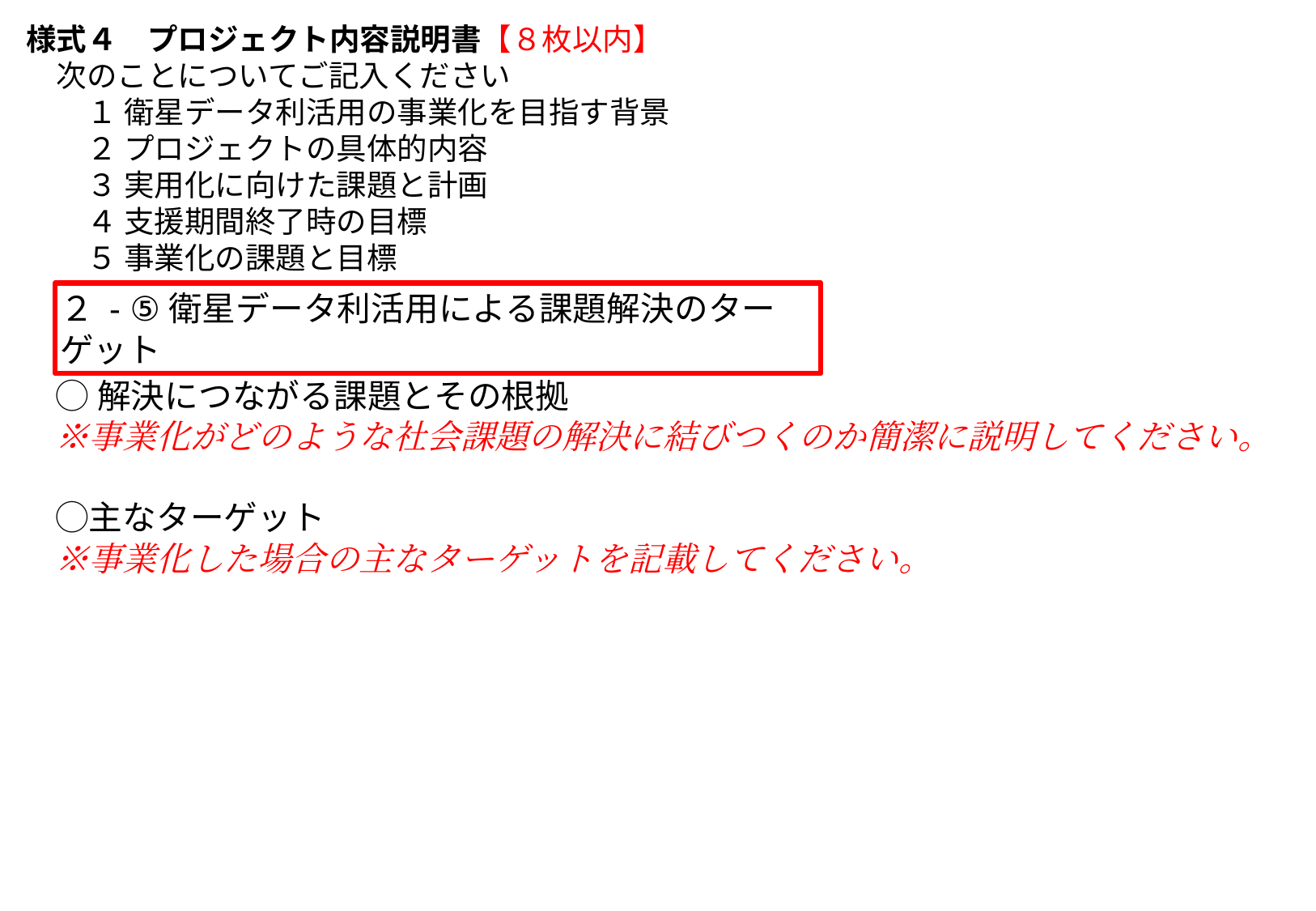

様式４　プロジェクト内容説明書【８枚以内】
　次のことについてご記入ください
　　１ 衛星データ利活用の事業化を目指す背景
　　２ プロジェクトの具体的内容
　　３ 実用化に向けた課題と計画
　　４ 支援期間終了時の目標
　　５ 事業化の課題と目標
２ - ⑤衛星データ利活用による課題解決のターゲット
# ◯解決につながる課題とその根拠 ※事業化がどのような社会課題の解決に結びつくのか簡潔に説明してください。   ◯主なターゲット ※事業化した場合の主なターゲットを記載してください。